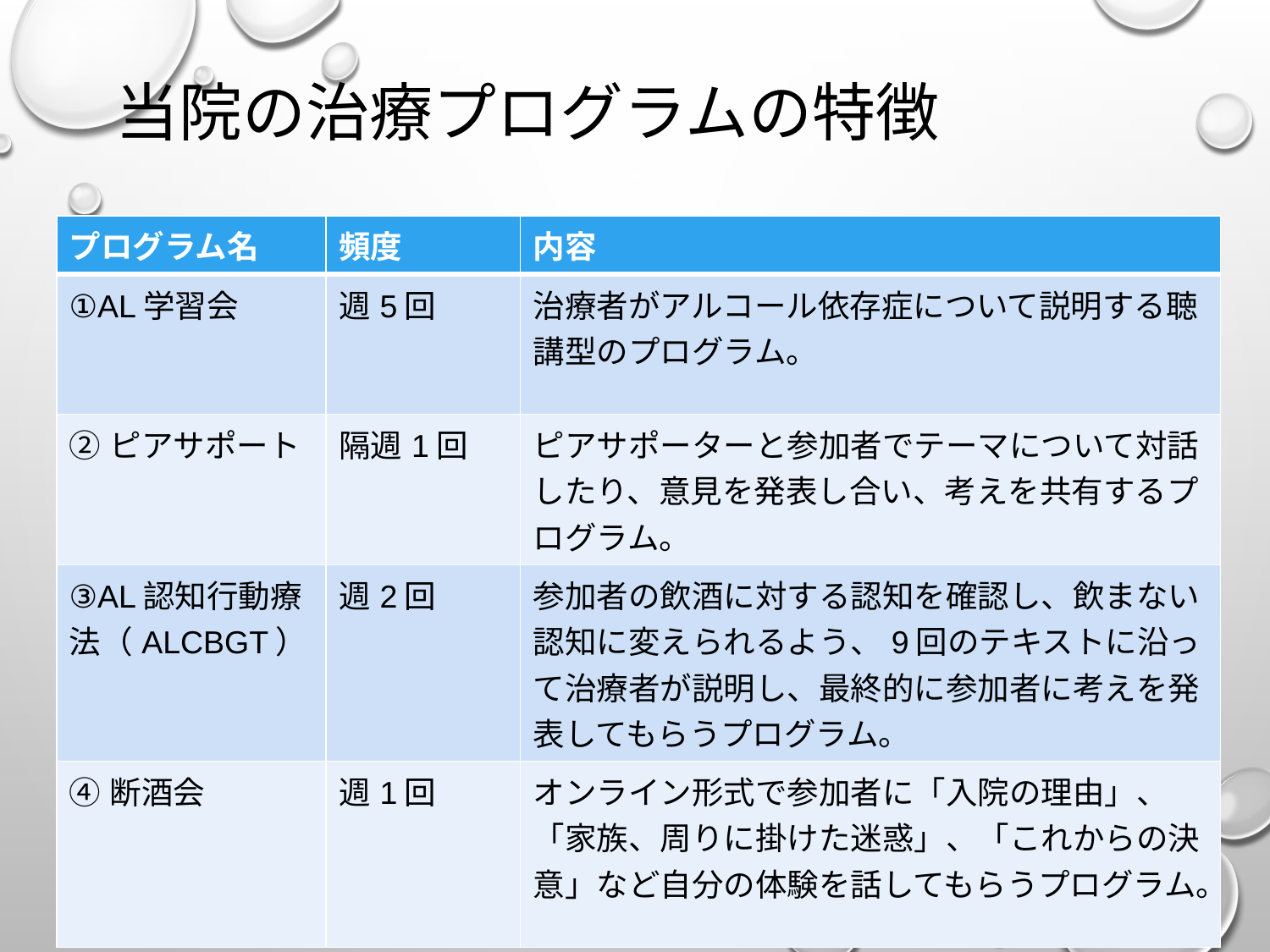

# 当院の治療プログラムの特徴
| プログラム名 | 頻度 | 内容 |
| --- | --- | --- |
| ①AL学習会 | 週5回 | 治療者がアルコール依存症について説明する聴講型のプログラム。 |
| ②ピアサポート | 隔週1回 | ピアサポーターと参加者でテーマについて対話したり、意見を発表し合い、考えを共有するプログラム。 |
| ③AL認知行動療法（ALCBGT） | 週2回 | 参加者の飲酒に対する認知を確認し、飲まない認知に変えられるよう、9回のテキストに沿って治療者が説明し、最終的に参加者に考えを発表してもらうプログラム。 |
| ④断酒会 | 週1回 | オンライン形式で参加者に「入院の理由」、「家族、周りに掛けた迷惑」、「これからの決意」など自分の体験を話してもらうプログラム。 |